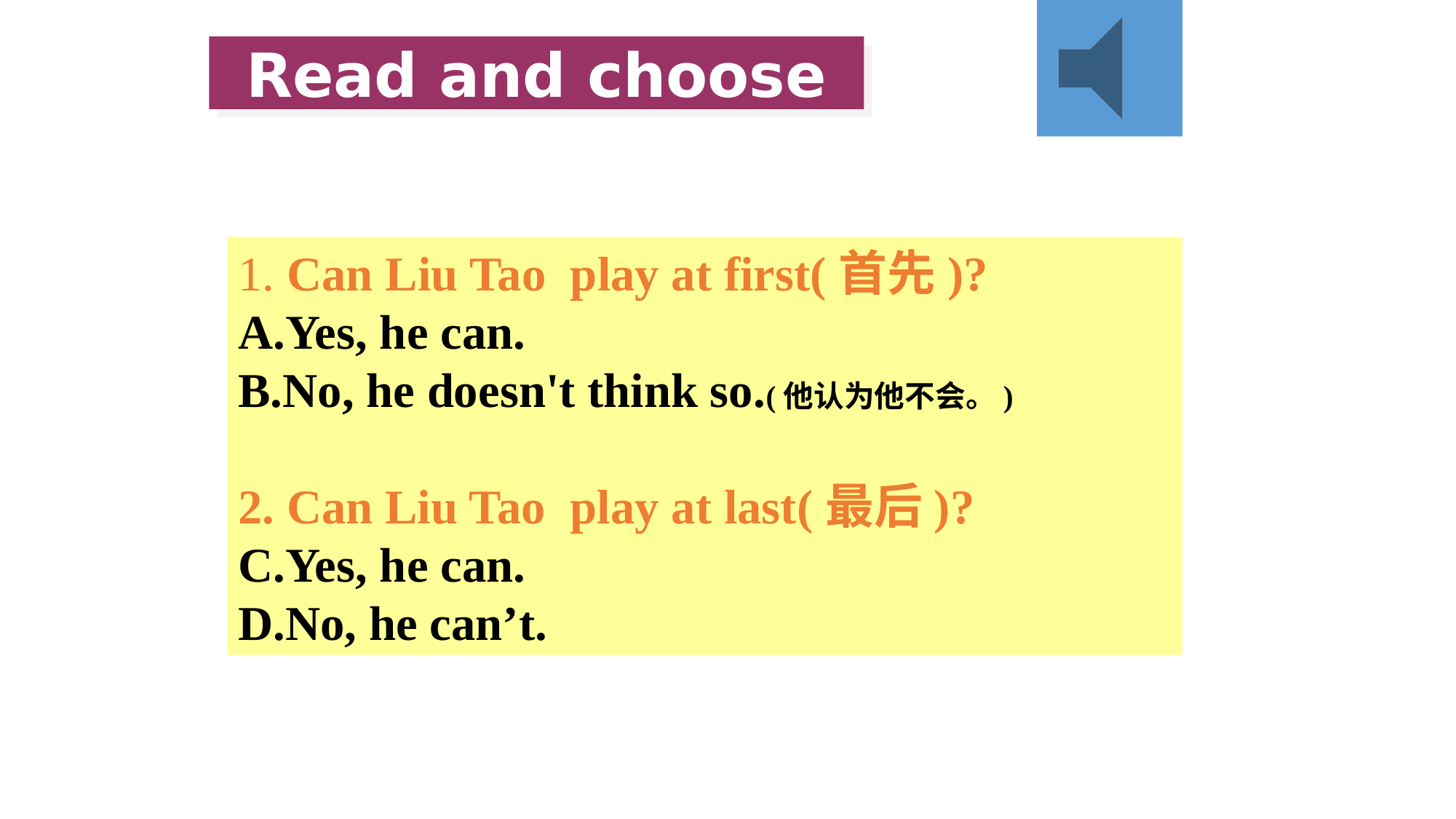

Read and choose
1. Can Liu Tao  play at first(首先)?
Yes, he can.
No, he doesn't think so.(他认为他不会。)

2. Can Liu Tao  play at last(最后)?
Yes, he can.
No, he can’t.